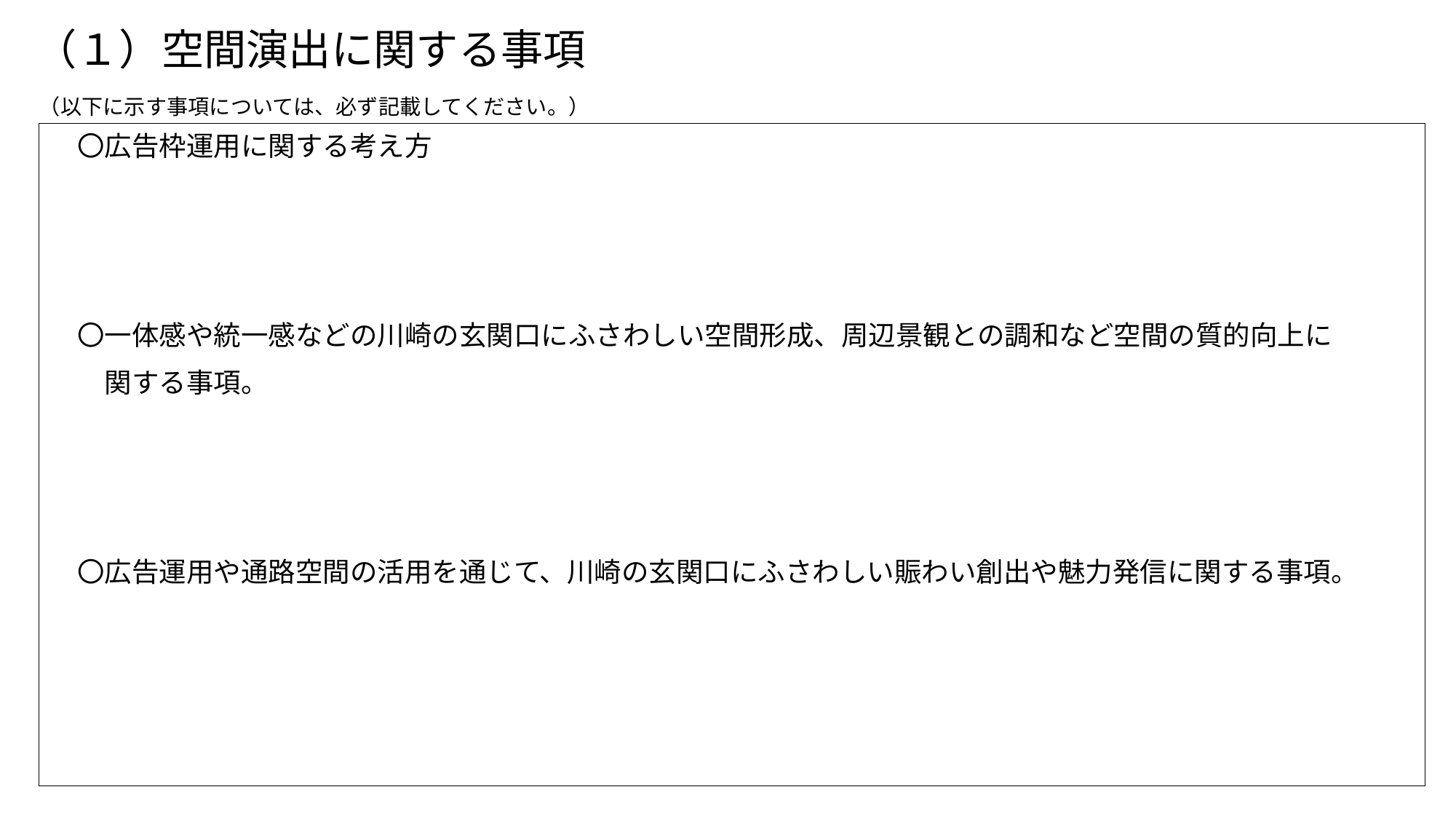

# （１）空間演出に関する事項
（以下に示す事項については、必ず記載してください。）
　〇広告枠運用に関する考え方

　〇一体感や統一感などの川崎の玄関口にふさわしい空間形成、周辺景観との調和など空間の質的向上に
　　関する事項。

　〇広告運用や通路空間の活用を通じて、川崎の玄関口にふさわしい賑わい創出や魅力発信に関する事項。